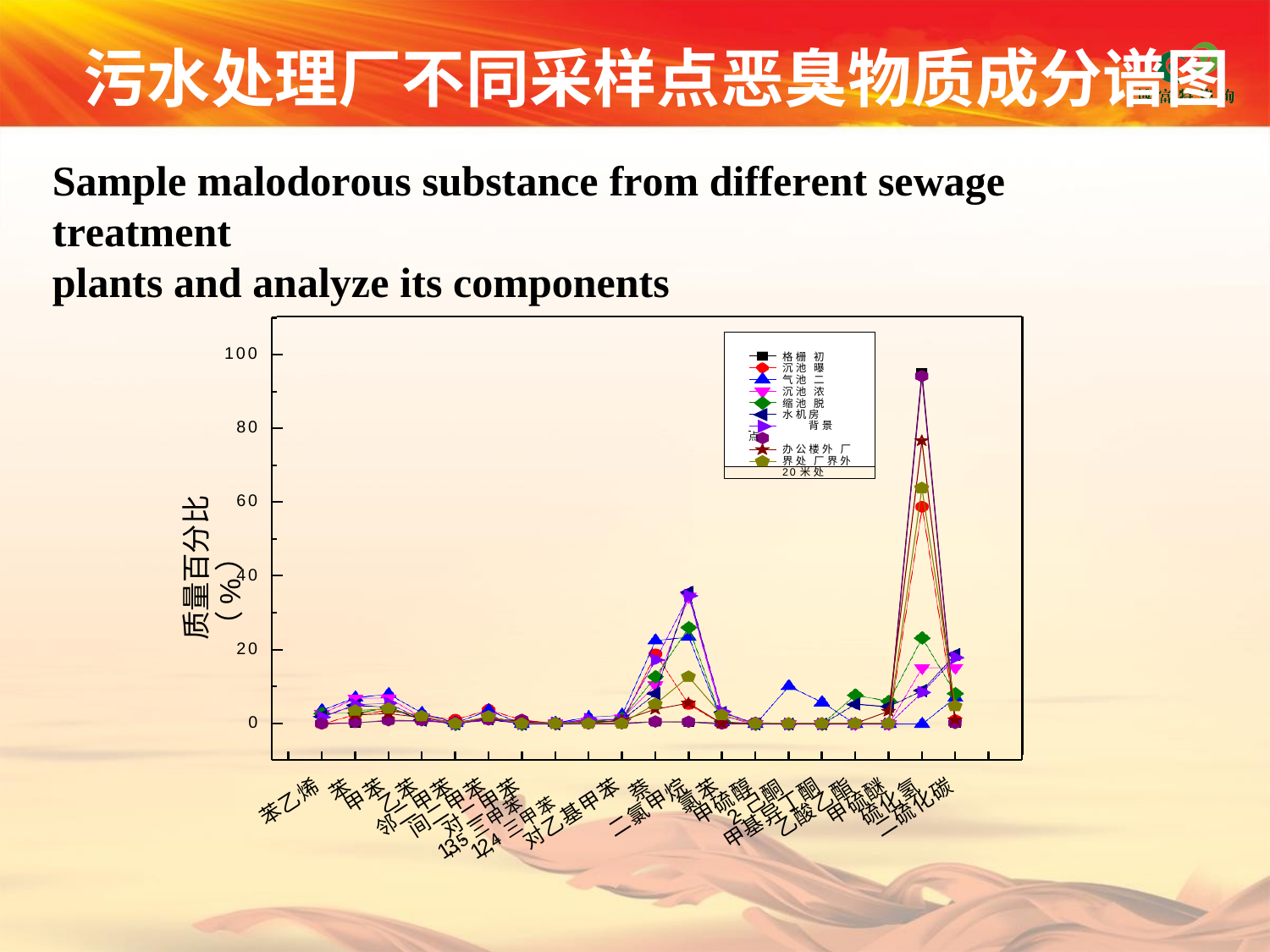

# 污水处理厂不同采样点恶臭物质成分谱图
Sample malodorous substance from different sewage treatment
plants and analyze its components

格栅 初沉池 曝气池 二沉池 浓缩池 脱水机房
 	 背景点
办公楼外 厂界处 厂界外20米处
100

80

质量百分比（%）

60

40

20

0

苯
萘
甲苯
乙苯
氯苯
苯乙烯
甲硫醇
硫化氢
甲硫醚
2-己酮
邻二甲苯
间二甲苯
对二甲苯
二氯甲烷
乙酸乙酯
二硫化碳
对乙基甲苯
甲基异丁酮
1,3,5-三甲苯
1,2,4-三甲苯